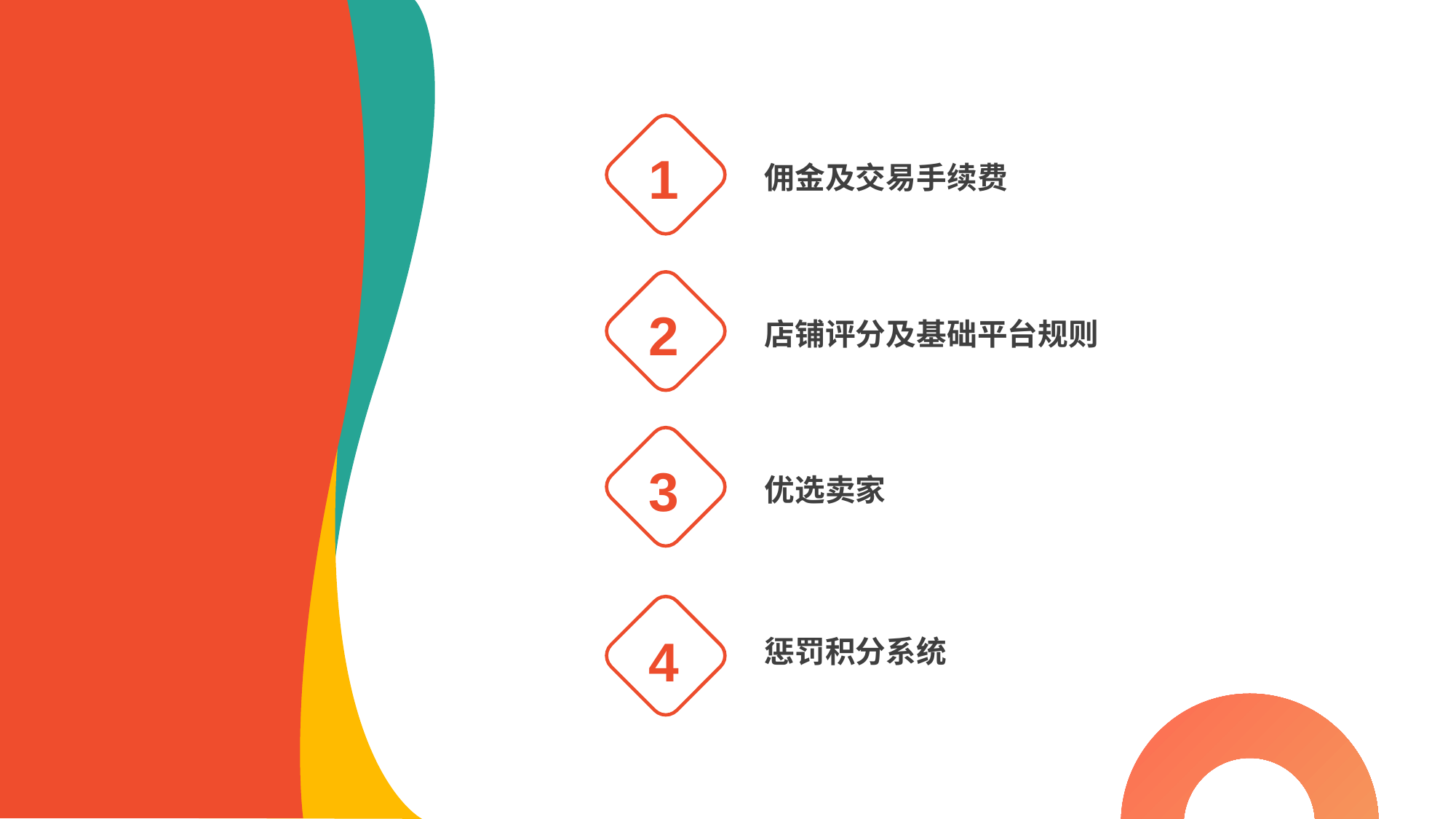

1
佣金及交易手续费
Contents

2
店铺评分及基础平台规则

3
优选卖家

4
惩罚积分系统